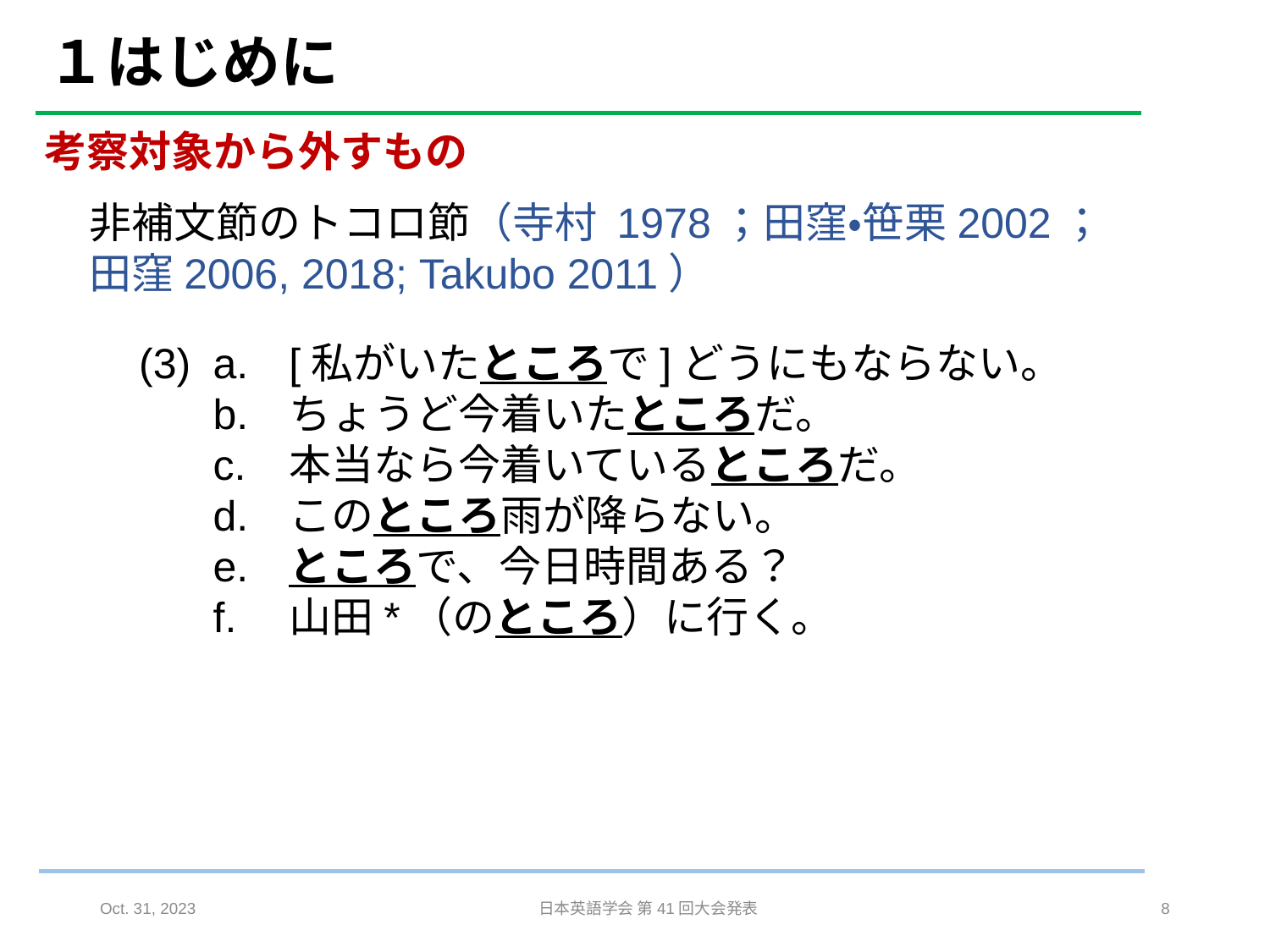

# １はじめに
考察対象から外すもの
非補文節のトコロ節（寺村 1978；⽥窪・笹栗2002；
⽥窪2006, 2018; Takubo 2011）
(3)	a.	[私がいたところで]どうにもならない。
	b.	ちょうど今着いたところだ。
	c.	本当なら今着いているところだ。
	d.	このところ⾬が降らない。
	e.	ところで、今⽇時間ある？
	f.	⼭⽥*（のところ）に⾏く。
Oct. 31, 2023
日本英語学会 第41回大会発表
8